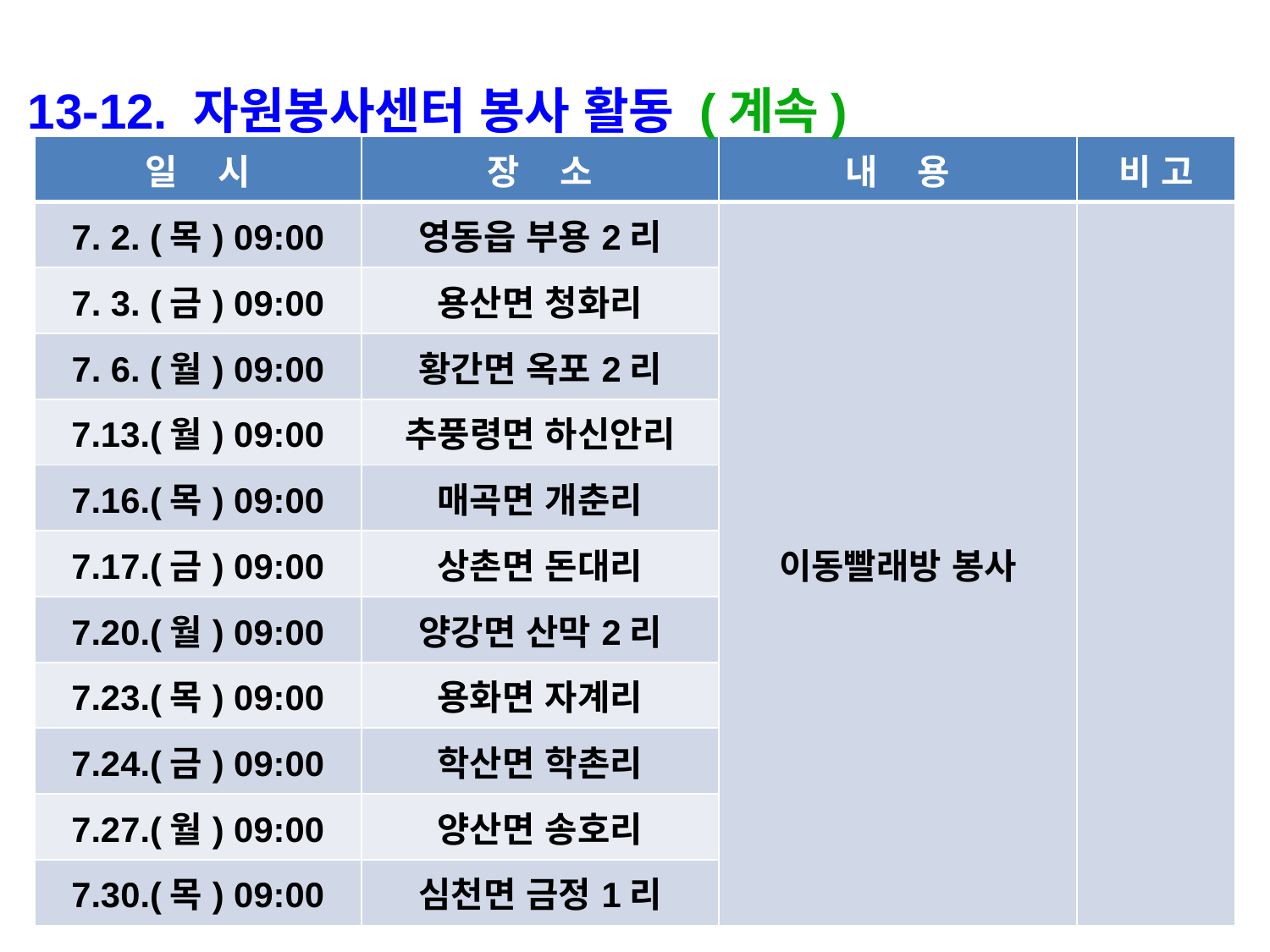

13-12. 자원봉사센터 봉사 활동 (계속)

| 일 시 | 장 소 | 내 용 | 비 고 |
| --- | --- | --- | --- |
| 7. 2. (목) 09:00 | 영동읍 부용2리 | 이동빨래방 봉사 |  |
| 7. 3. (금) 09:00 | 용산면 청화리 |  |  |
| 7. 6. (월) 09:00 | 황간면 옥포2리 |  |  |
| 7.13.(월) 09:00 | 추풍령면 하신안리 |  |  |
| 7.16.(목) 09:00 | 매곡면 개춘리 |  |  |
| 7.17.(금) 09:00 | 상촌면 돈대리 |  |  |
| 7.20.(월) 09:00 | 양강면 산막2리 |  |  |
| 7.23.(목) 09:00 | 용화면 자계리 |  |  |
| 7.24.(금) 09:00 | 학산면 학촌리 |  |  |
| 7.27.(월) 09:00 | 양산면 송호리 |  |  |
| 7.30.(목) 09:00 | 심천면 금정1리 |  |  |